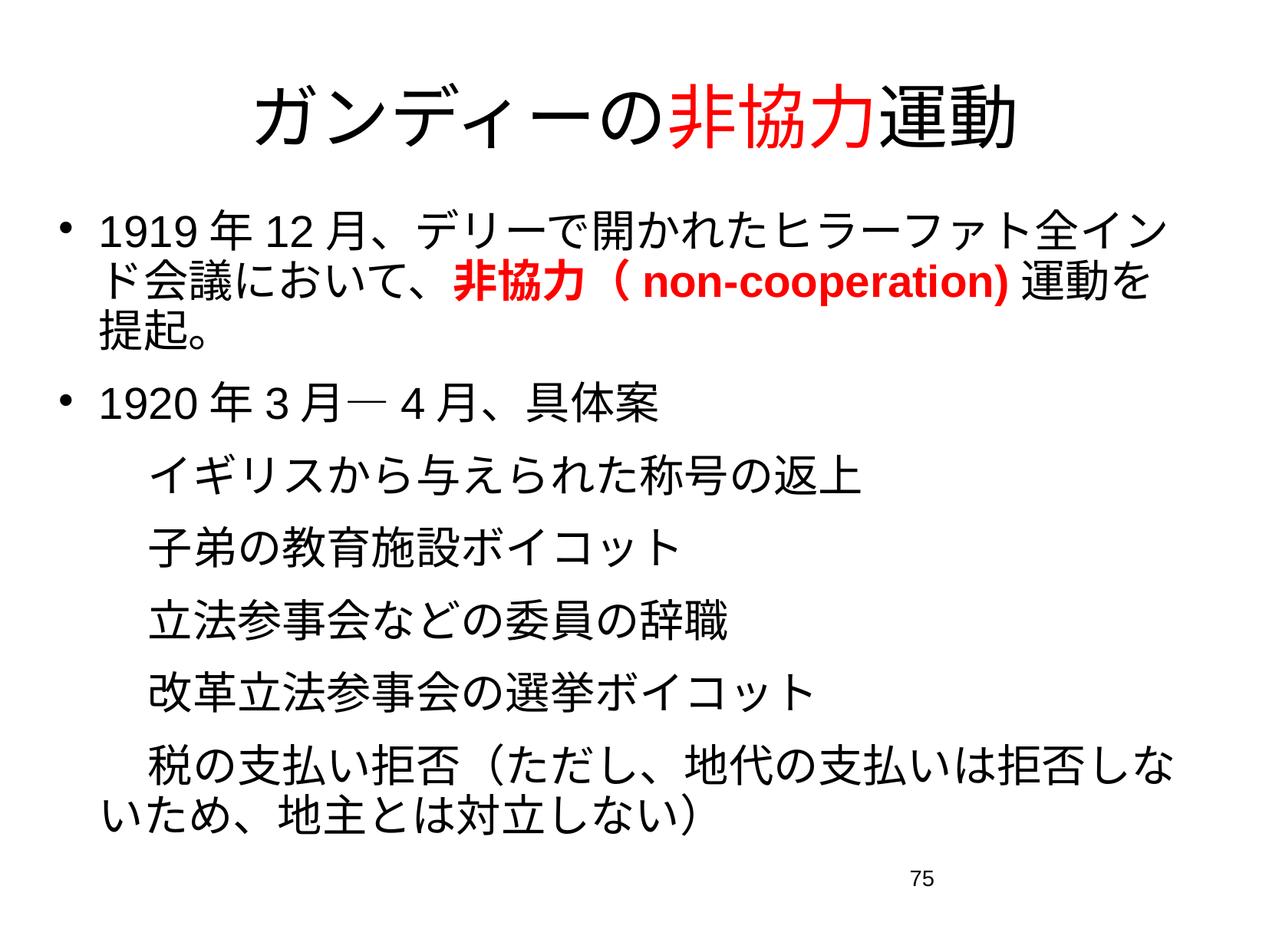

# ガンディーの非協力運動
1919年12月、デリーで開かれたヒラーファト全インド会議において、非協力（non-cooperation)運動を提起。
1920年3月―4月、具体案
　　イギリスから与えられた称号の返上
　　子弟の教育施設ボイコット
　　立法参事会などの委員の辞職
　　改革立法参事会の選挙ボイコット
　　税の支払い拒否（ただし、地代の支払いは拒否しないため、地主とは対立しない）
75